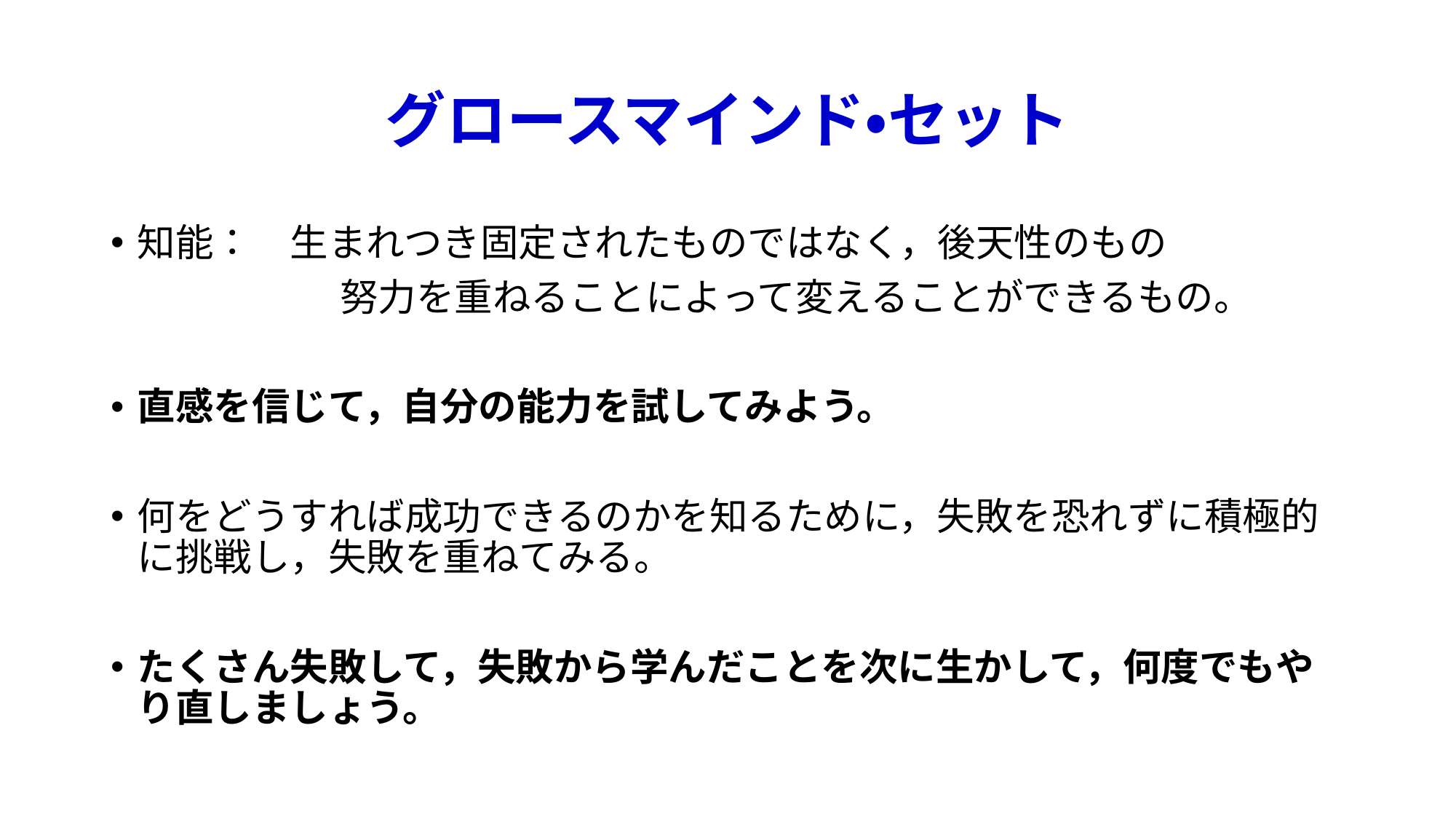

# グロースマインド・セット
知能：　生まれつき固定されたものではなく，後天性のもの
　　　　　　努力を重ねることによって変えることができるもの。

直感を信じて，自分の能力を試してみよう。

何をどうすれば成功できるのかを知るために，失敗を恐れずに積極的に挑戦し，失敗を重ねてみる。

たくさん失敗して，失敗から学んだことを次に生かして，何度でもやり直しましょう。